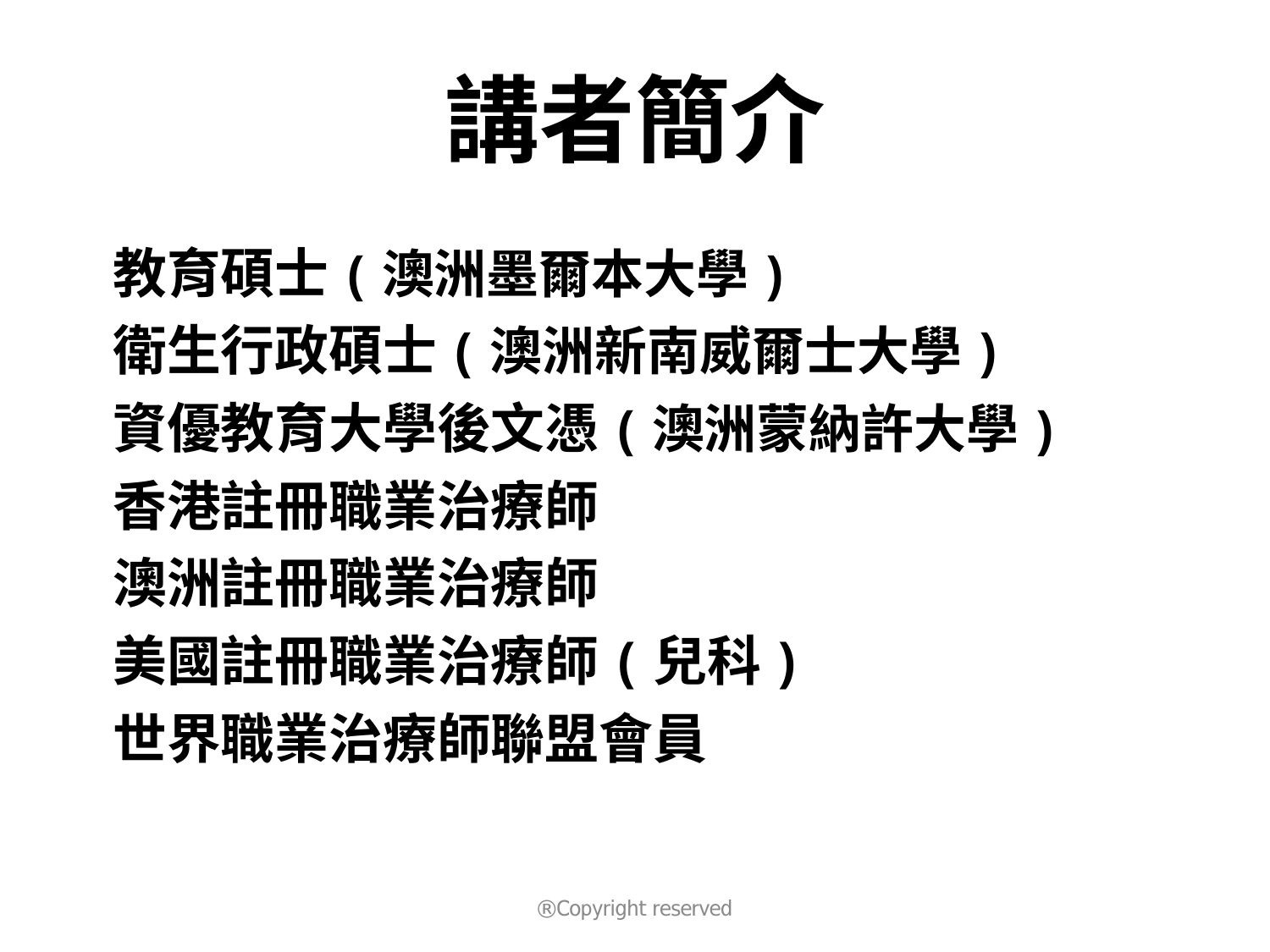

# 講者簡介
教育碩士(澳洲墨爾本大學)
衛生行政碩士(澳洲新南威爾士大學)
資優教育大學後文憑(澳洲蒙納許大學)
香港註冊職業治療師
澳洲註冊職業治療師
美國註冊職業治療師(兒科)
世界職業治療師聯盟會員

®Copyright reserved